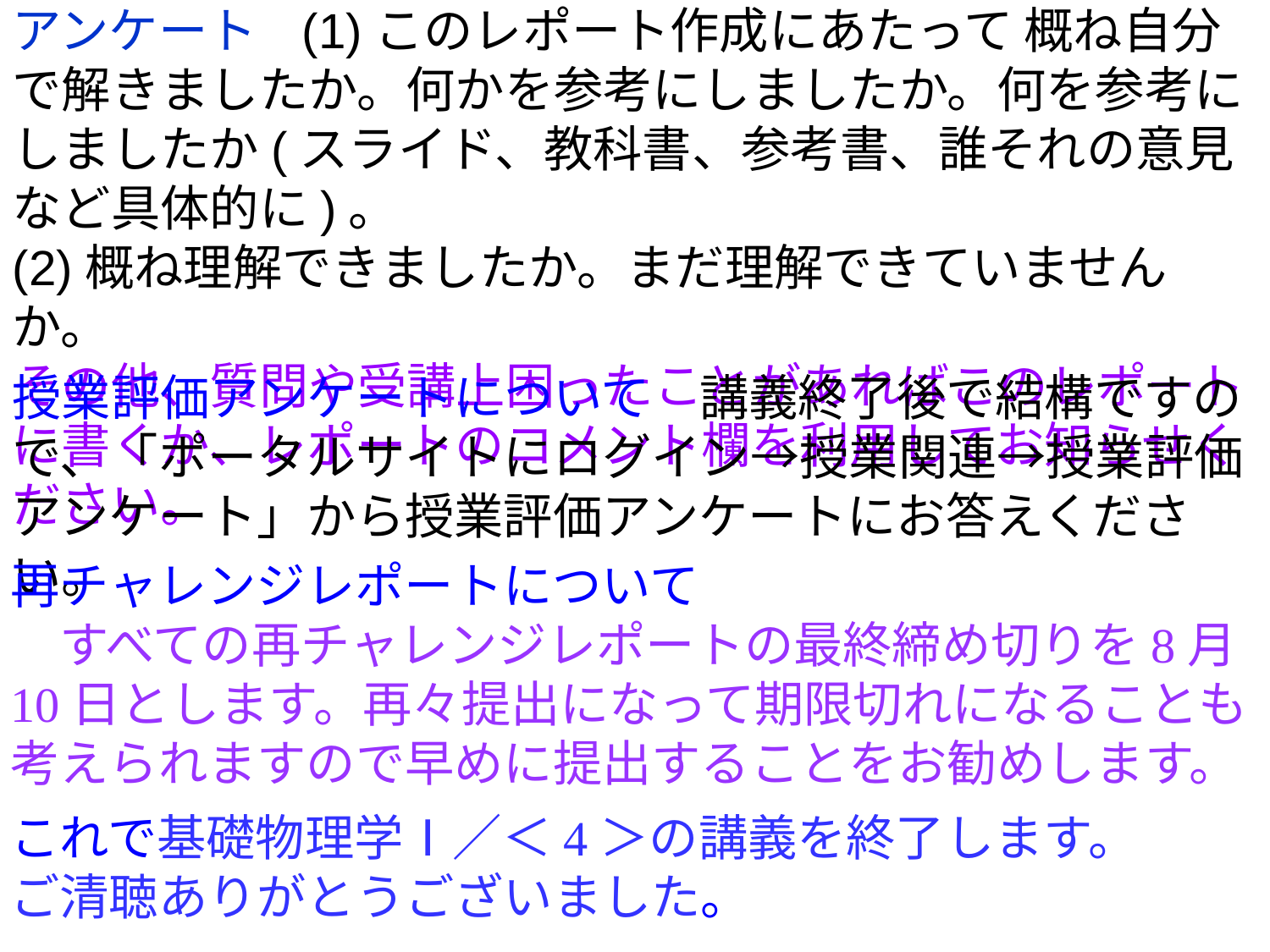

アンケート   (1)このレポート作成にあたって 概ね自分で解きましたか。何かを参考にしましたか。何を参考にしましたか(スライド、教科書、参考書、誰それの意見など具体的に)。
(2)概ね理解できましたか。まだ理解できていませんか。
その他、質問や受講上困ったことがあればこのレポートに書くか、レポートのコメント欄を利用してお知らせください。
授業評価アンケートについて　講義終了後で結構ですので、「ポータルサイトにログイン→授業関連→授業評価アンケート」から授業評価アンケートにお答えください。
再チャレンジレポートについて
　すべての再チャレンジレポートの最終締め切りを8月10日とします。再々提出になって期限切れになることも考えられますので早めに提出することをお勧めします。
これで基礎物理学Ⅰ／＜4＞の講義を終了します。
ご清聴ありがとうございました。